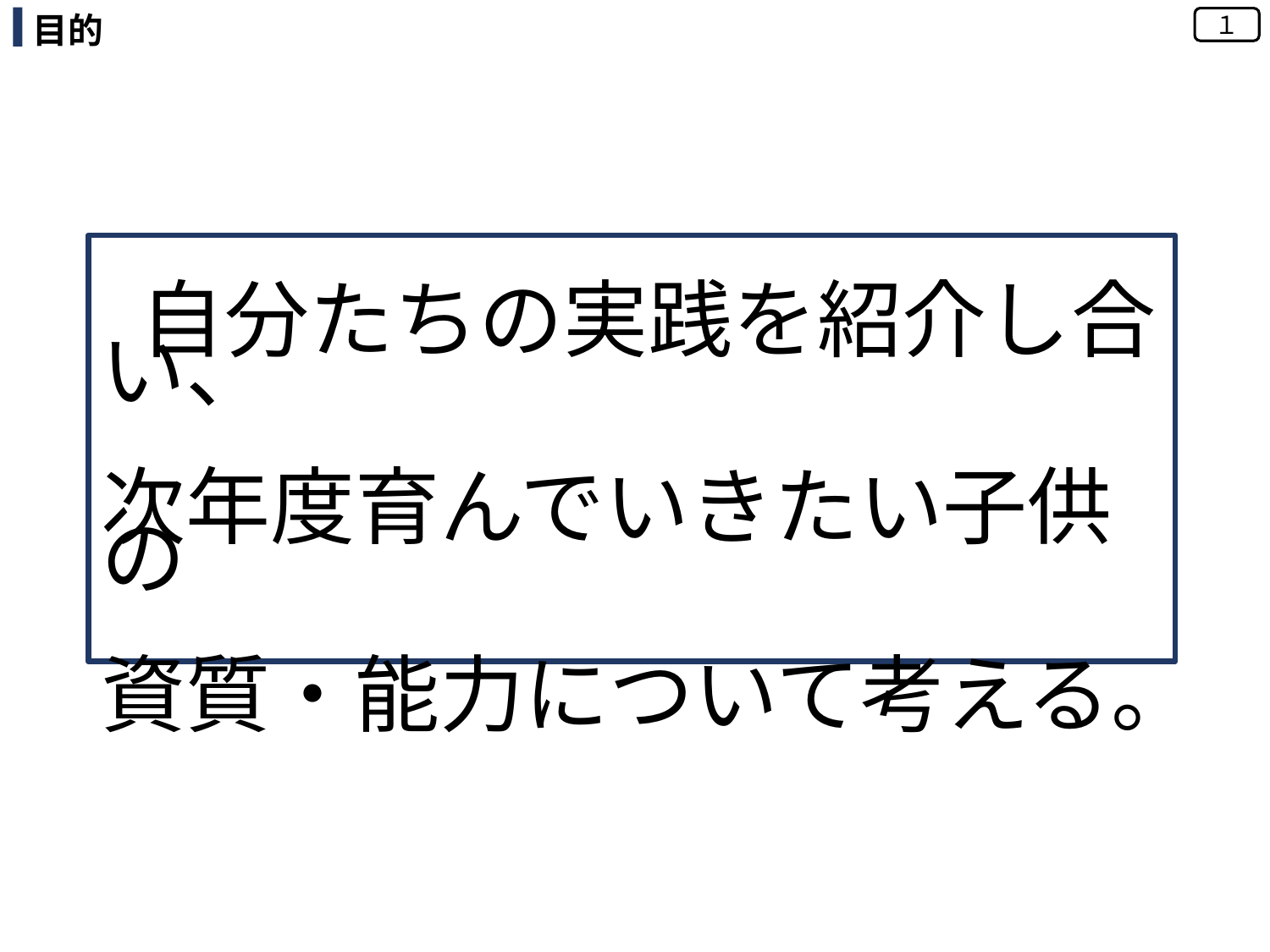

目的

１

 自分たちの実践を紹介し合い、

次年度育んでいきたい子供の

資質・能力について考える。